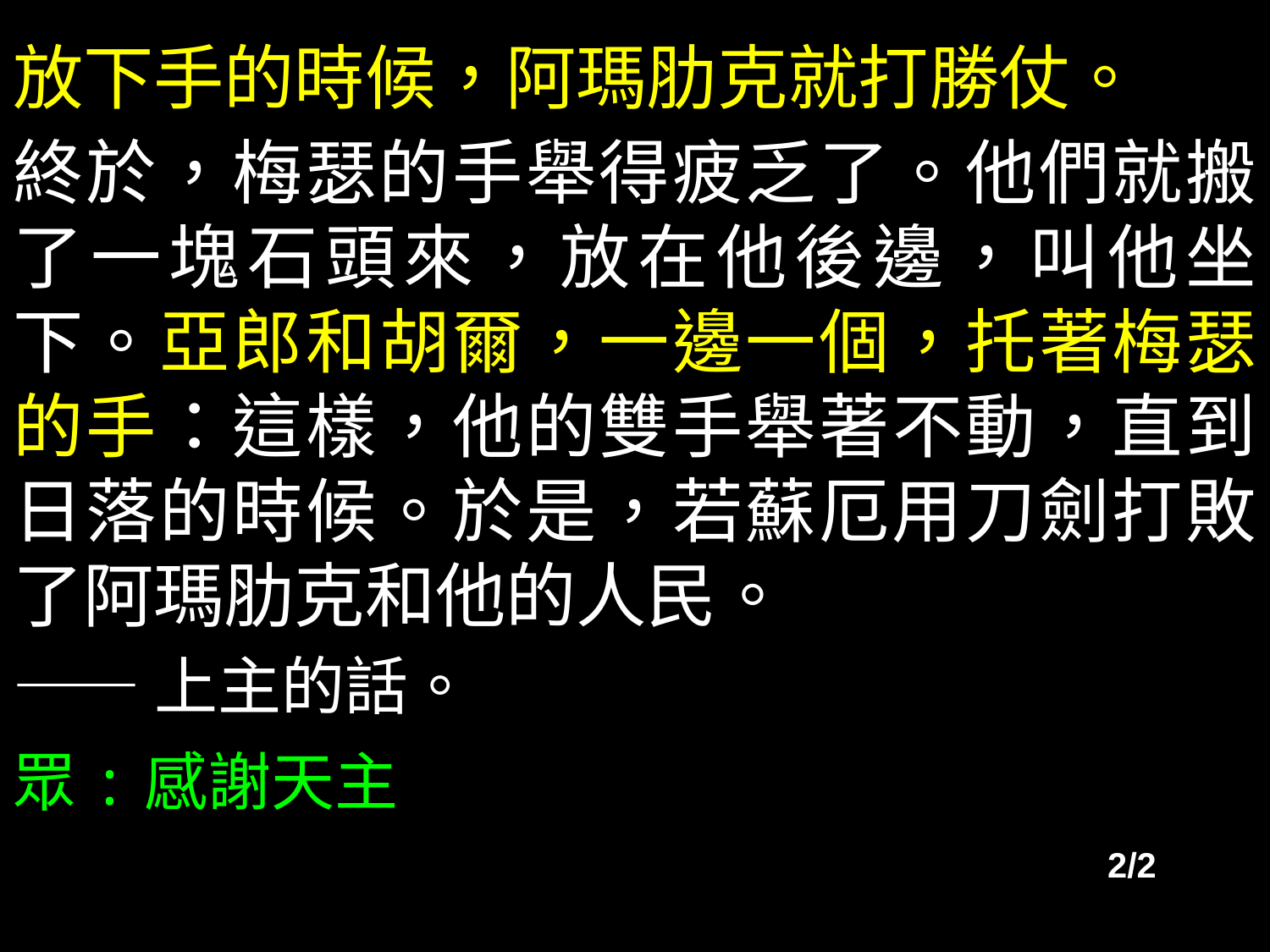

放下手的時候，阿瑪肋克就打勝仗。
終於，梅瑟的手舉得疲乏了。他們就搬了一塊石頭來，放在他後邊，叫他坐下。亞郎和胡爾，一邊一個，托著梅瑟的手：這樣，他的雙手舉著不動，直到日落的時候。於是，若蘇厄用刀劍打敗了阿瑪肋克和他的人民。
——上主的話。
眾:感謝天主

2/2